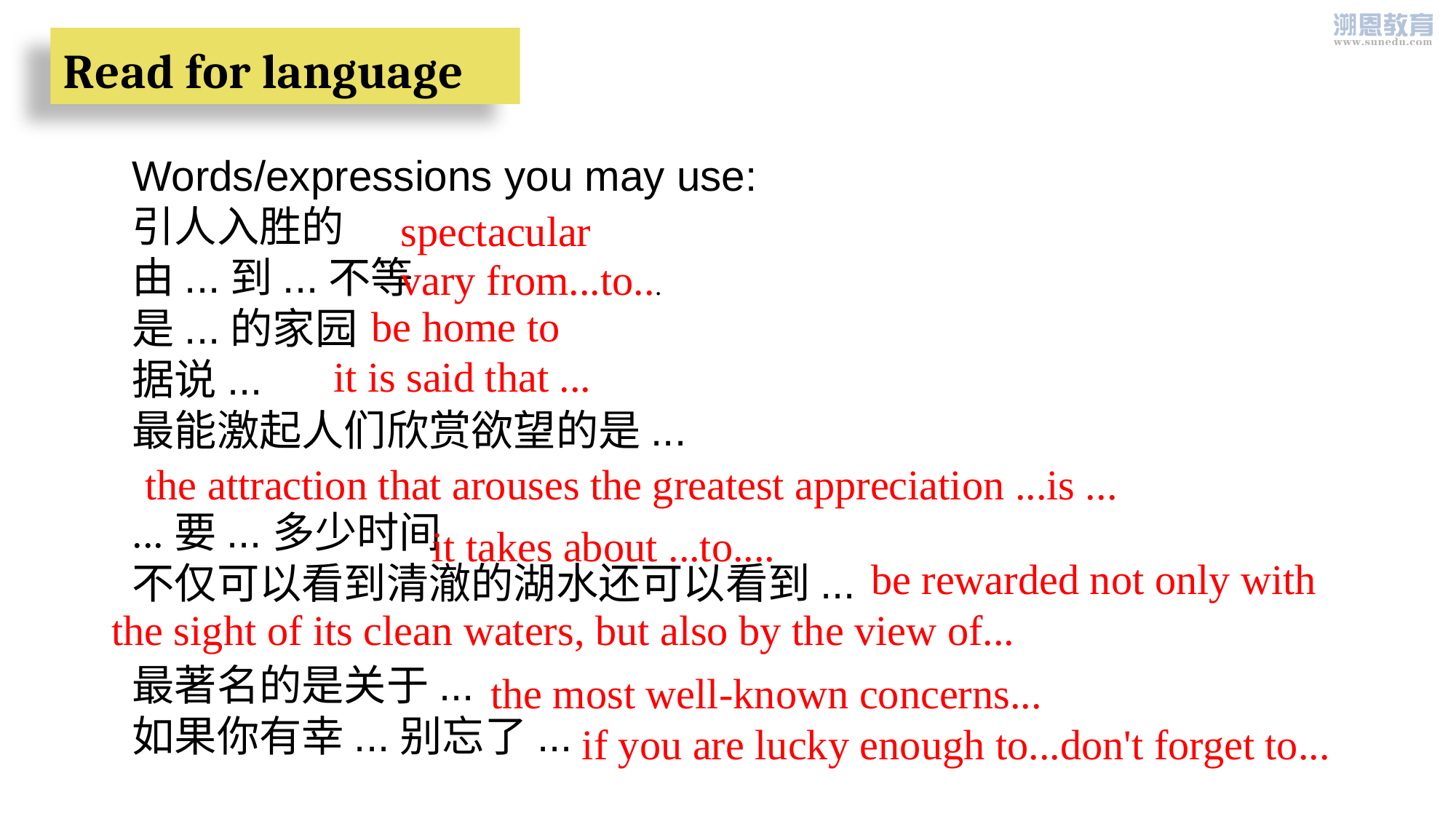

Read for language
Words/expressions you may use:
引人入胜的
由...到...不等
是...的家园
据说...
最能激起人们欣赏欲望的是...

...要...多少时间
不仅可以看到清澈的湖水还可以看到...

最著名的是关于...
如果你有幸...别忘了...

spectacular
vary from...to...
be home to
it is said that ...
the attraction that arouses the greatest appreciation ...is ...
it takes about ...to....
                                                                        be rewarded not only with the sight of its clean waters, but also by the view of...
the most well-known concerns...
if you are lucky enough to...don't forget to...